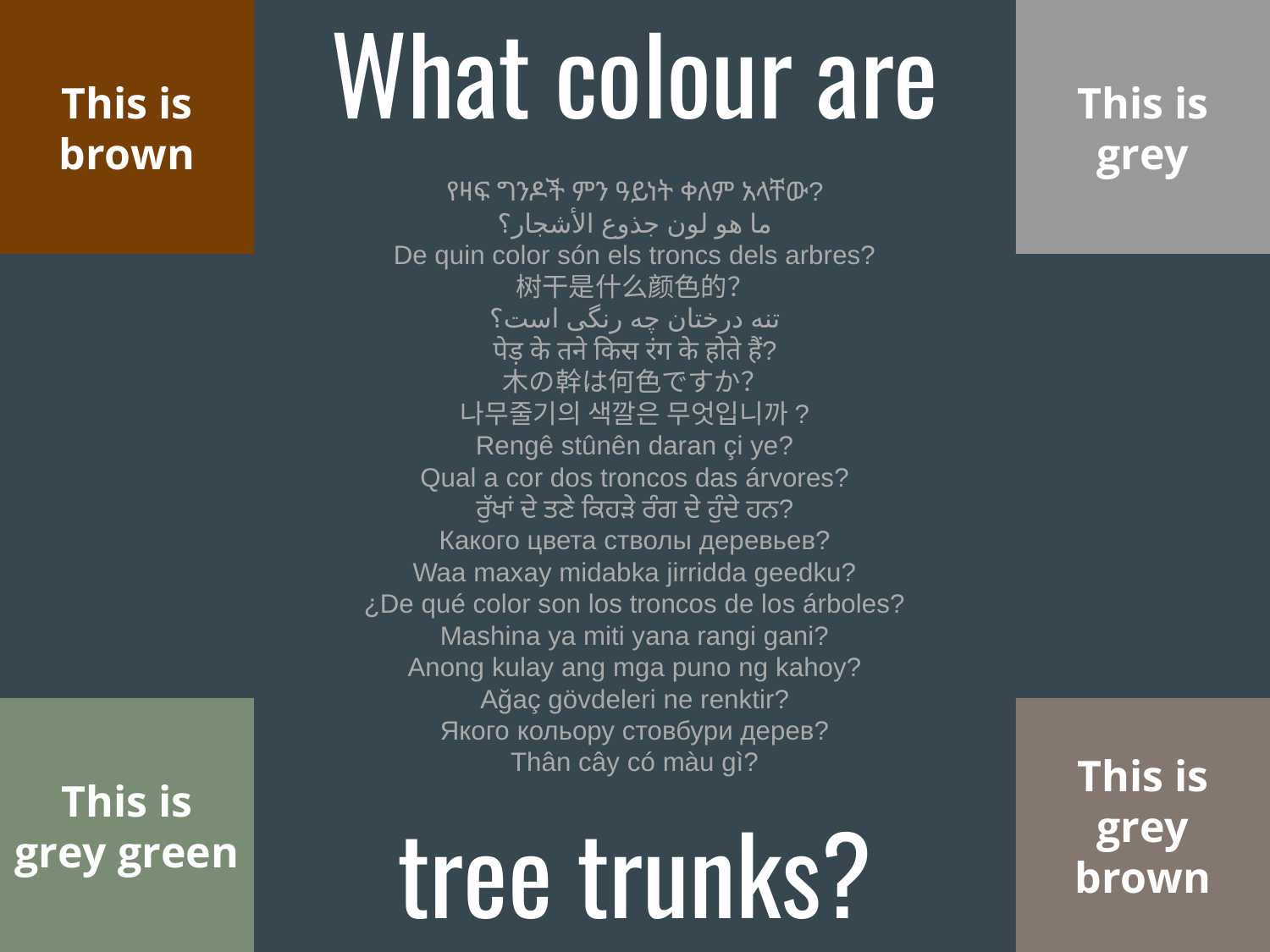

This is brown
What colour are
This is grey
የዛፍ ግንዶች ምን ዓይነት ቀለም አላቸው?
ما هو لون جذوع الأشجار؟
De quin color són els troncs dels arbres?
树干是什么颜色的？
تنه درختان چه رنگی است؟
पेड़ के तने किस रंग के होते हैं?
木の幹は何色ですか？
나무줄기의 색깔은 무엇입니까?
Rengê stûnên daran çi ye?
Qual a cor dos troncos das árvores?
ਰੁੱਖਾਂ ਦੇ ਤਣੇ ਕਿਹੜੇ ਰੰਗ ਦੇ ਹੁੰਦੇ ਹਨ?
Какого цвета стволы деревьев?
Waa maxay midabka jirridda geedku?
¿De qué color son los troncos de los árboles?
Mashina ya miti yana rangi gani?
Anong kulay ang mga puno ng kahoy?
Ağaç gövdeleri ne renktir?
Якого кольору стовбури дерев?
Thân cây có màu gì?
This is grey green
This is grey brown
tree trunks?